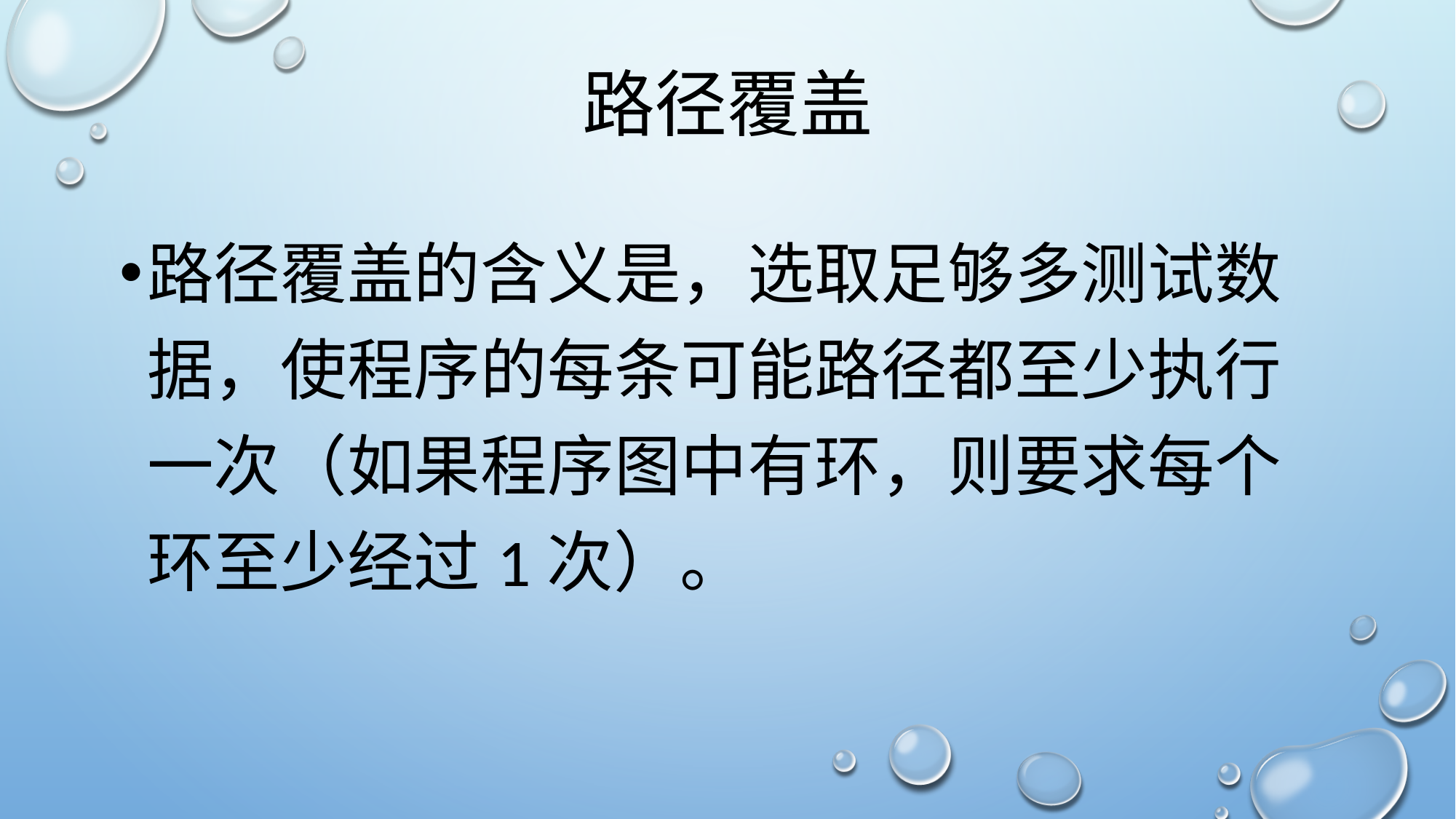

# 路径覆盖
路径覆盖的含义是，选取足够多测试数据，使程序的每条可能路径都至少执行一次（如果程序图中有环，则要求每个环至少经过1次）。